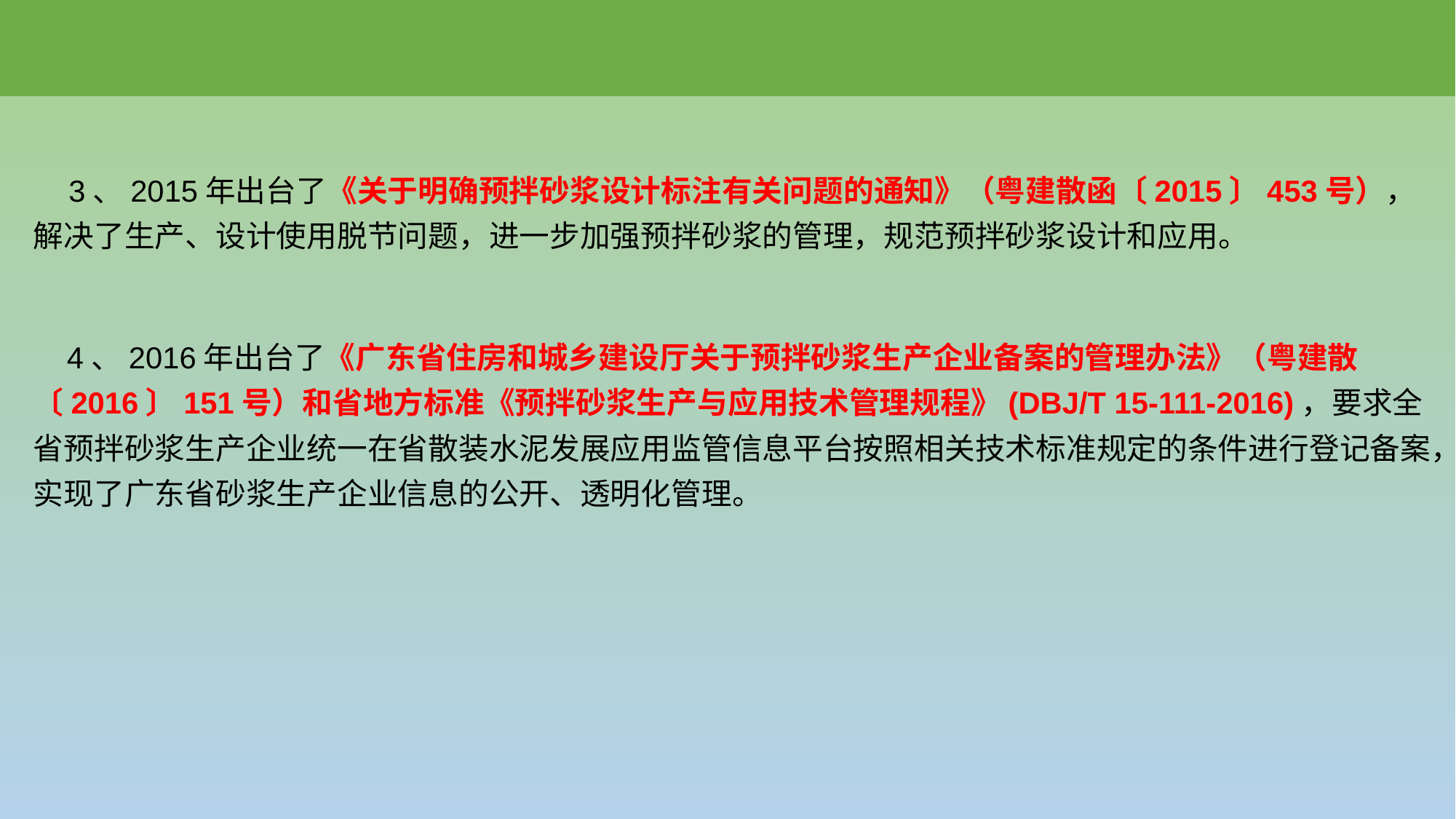

#

     3、2015年出台了《关于明确预拌砂浆设计标注有关问题的通知》（粤建散函〔2015〕453号），解决了生产、设计使用脱节问题，进一步加强预拌砂浆的管理，规范预拌砂浆设计和应用。

    4、2016年出台了《广东省住房和城乡建设厅关于预拌砂浆生产企业备案的管理办法》（粤建散〔2016〕151号）和省地方标准《预拌砂浆生产与应用技术管理规程》(DBJ/T 15-111-2016)，要求全省预拌砂浆生产企业统一在省散装水泥发展应用监管信息平台按照相关技术标准规定的条件进行登记备案，实现了广东省砂浆生产企业信息的公开、透明化管理。